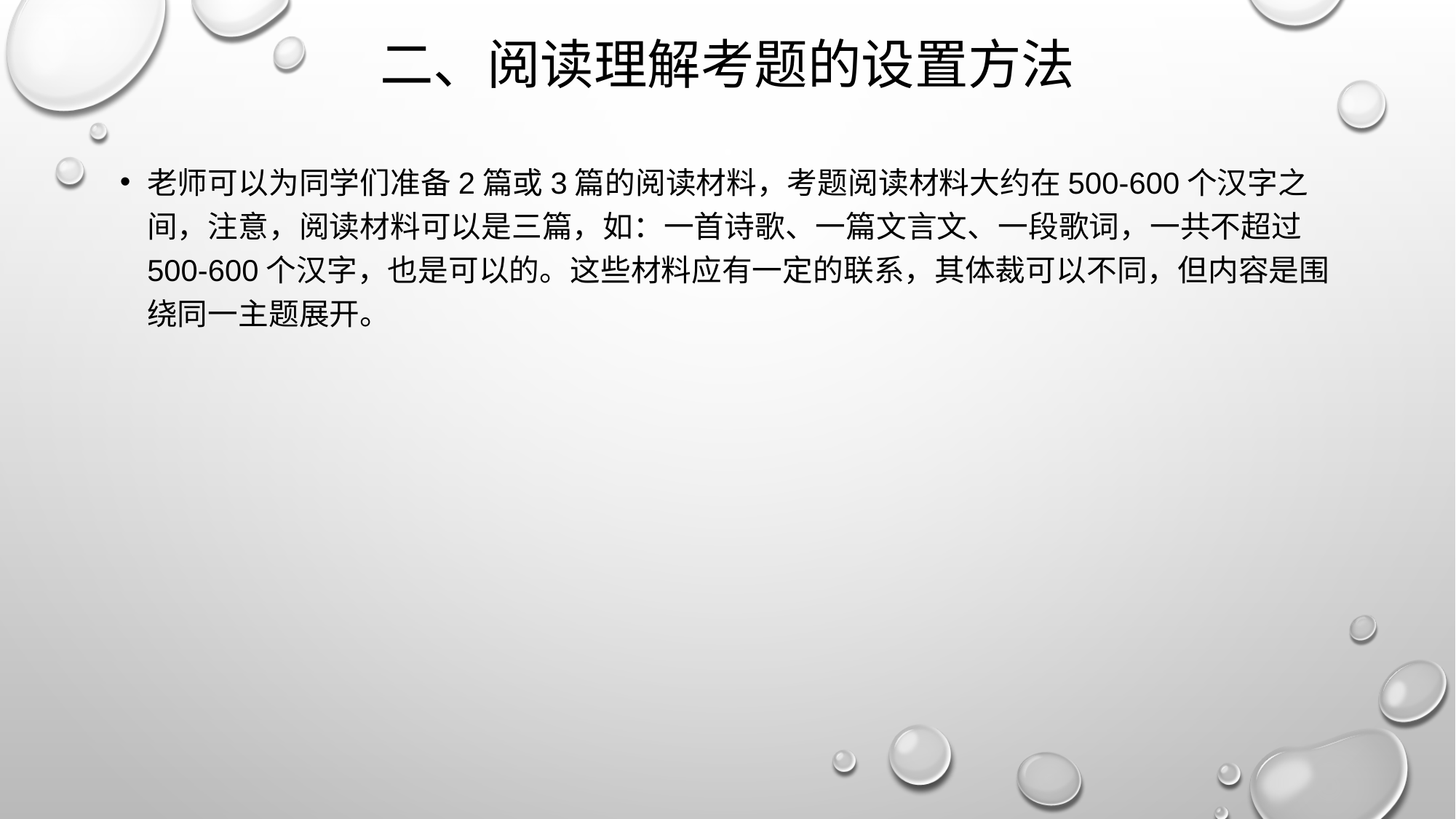

# 二、阅读理解考题的设置方法
老师可以为同学们准备2篇或3篇的阅读材料，考题阅读材料大约在500-600个汉字之间，注意，阅读材料可以是三篇，如：一首诗歌、一篇文言文、一段歌词，一共不超过 500-600个汉字，也是可以的。这些材料应有一定的联系，其体裁可以不同，但内容是围绕同一主题展开。